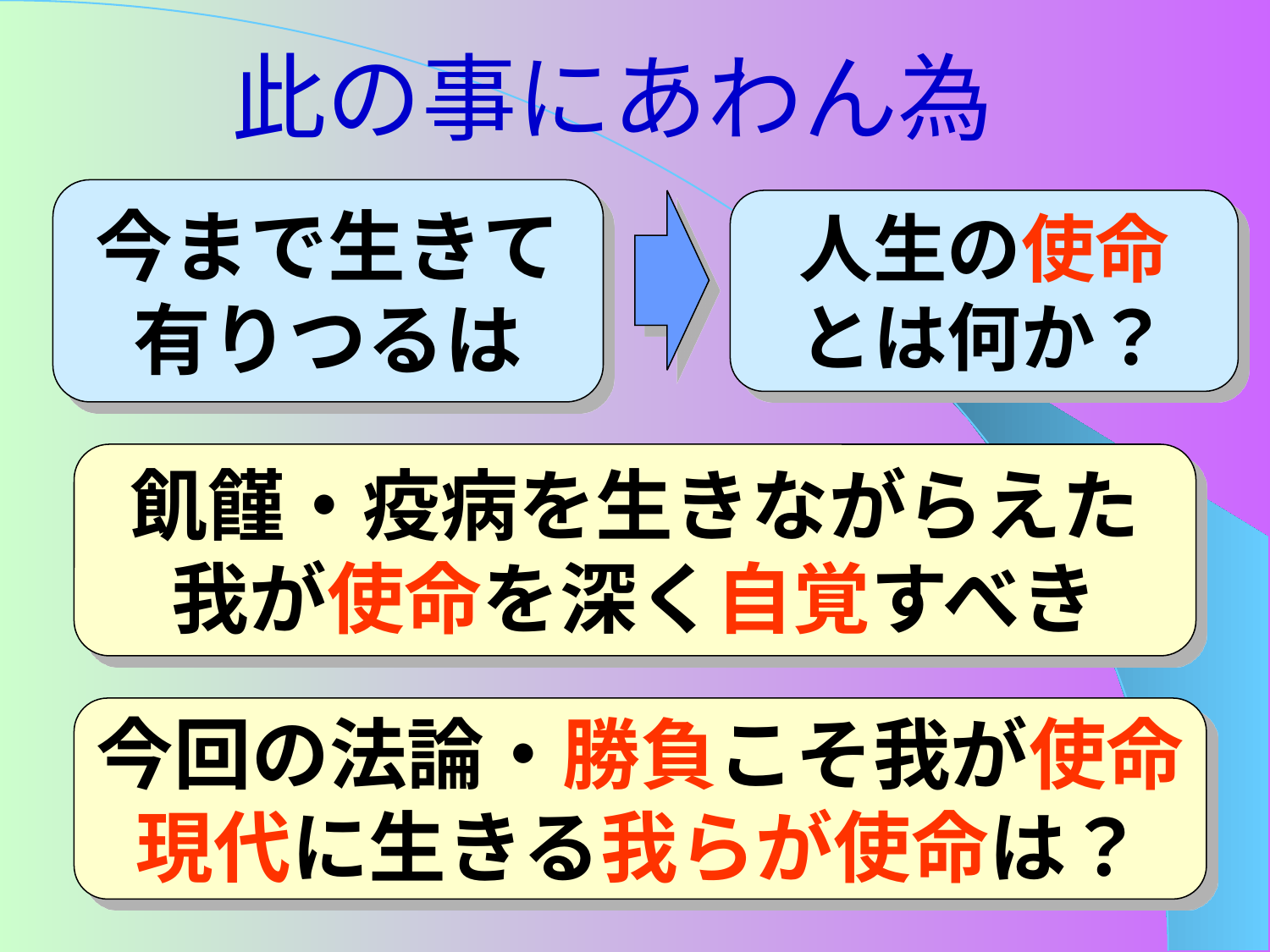

# 此の事にあわん為
今まで生きて
有りつるは

人生の使命
とは何か？
飢饉・疫病を生きながらえた
我が使命を深く自覚すべき
今回の法論・勝負こそ我が使命
現代に生きる我らが使命は？